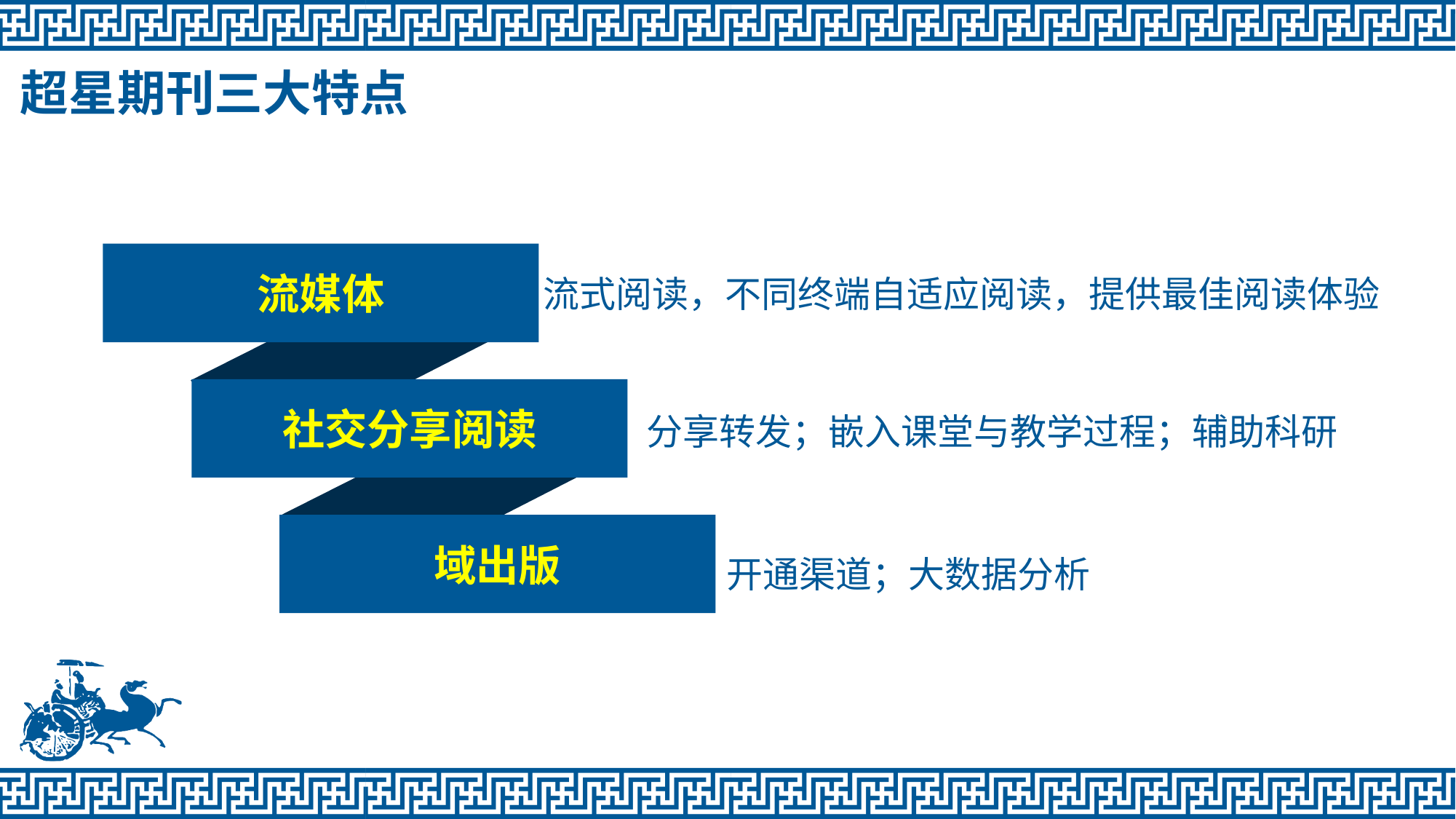

超星期刊三大特点
流式阅读，不同终端自适应阅读，提供最佳阅读体验
流媒体

分享转发；嵌入课堂与教学过程；辅助科研
社交分享阅读

域出版
开通渠道；大数据分析